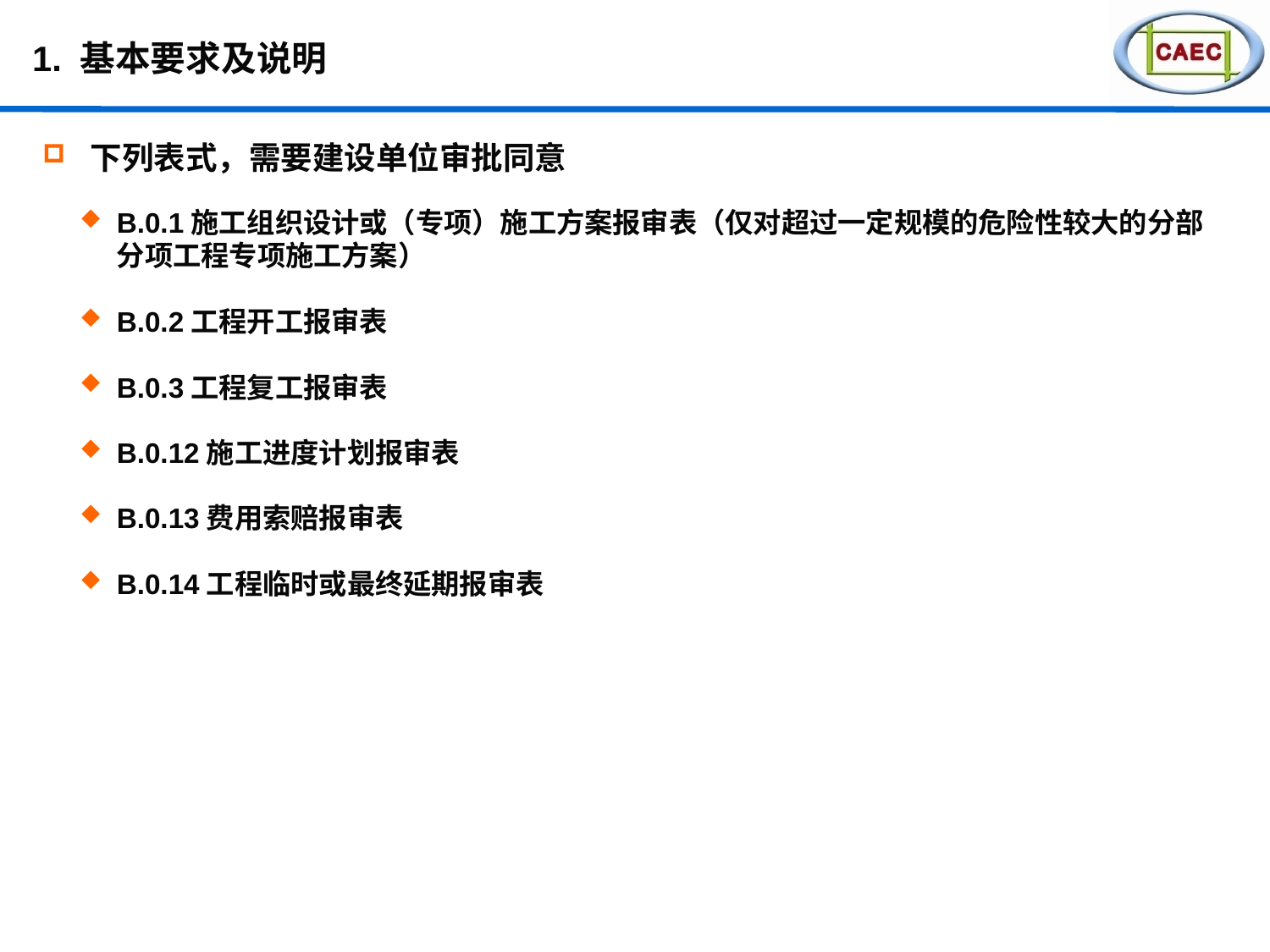

# 1. 基本要求及说明
下列表式，需要建设单位审批同意
B.0.1施工组织设计或（专项）施工方案报审表（仅对超过一定规模的危险性较大的分部分项工程专项施工方案）
B.0.2工程开工报审表
B.0.3工程复工报审表
B.0.12施工进度计划报审表
B.0.13费用索赔报审表
B.0.14工程临时或最终延期报审表